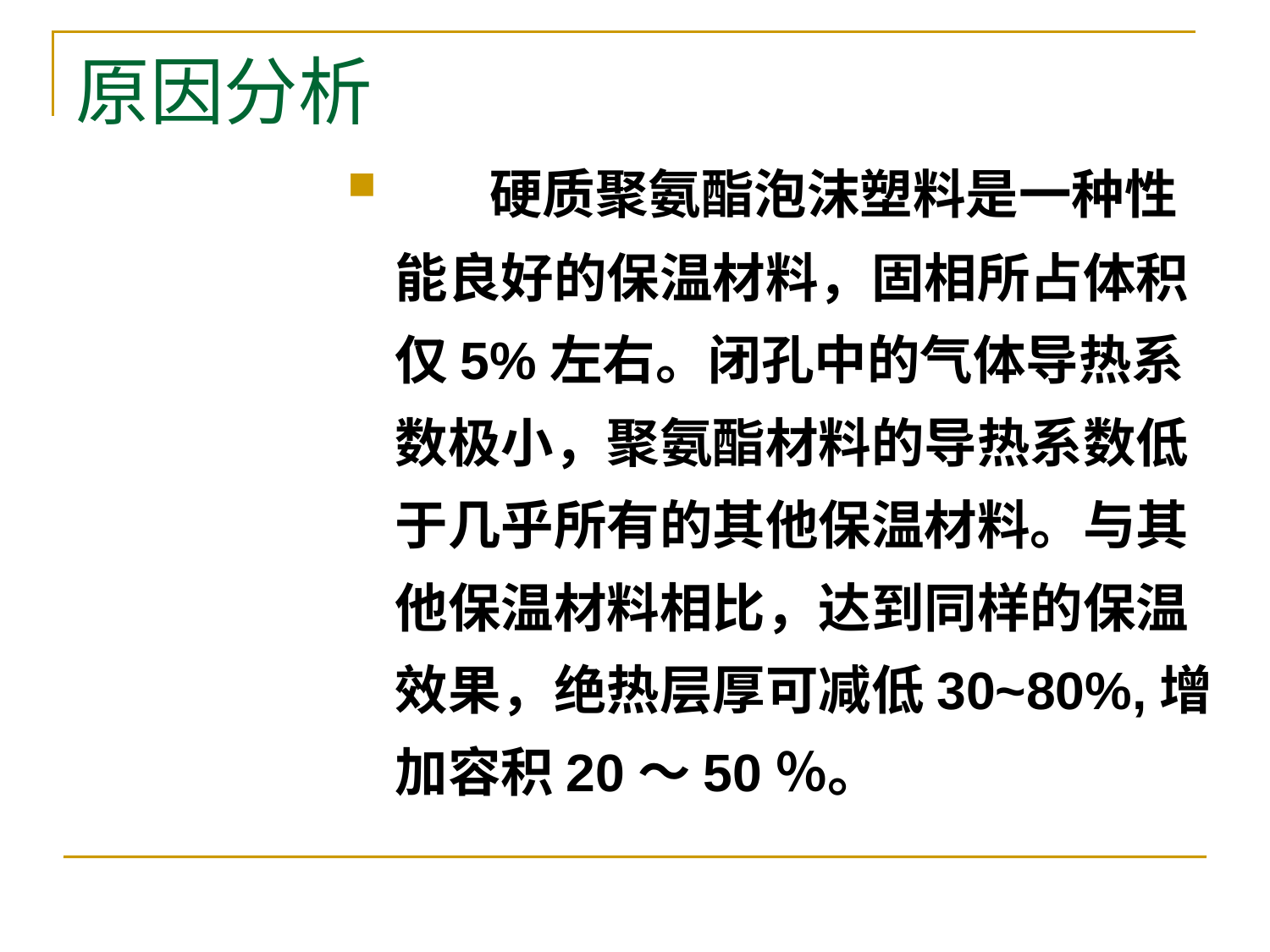

# 原因分析
      硬质聚氨酯泡沫塑料是一种性能良好的保温材料，固相所占体积仅5%左右。闭孔中的气体导热系数极小，聚氨酯材料的导热系数低于几乎所有的其他保温材料。与其他保温材料相比，达到同样的保温效果，绝热层厚可减低30~80%,增加容积20～50％。